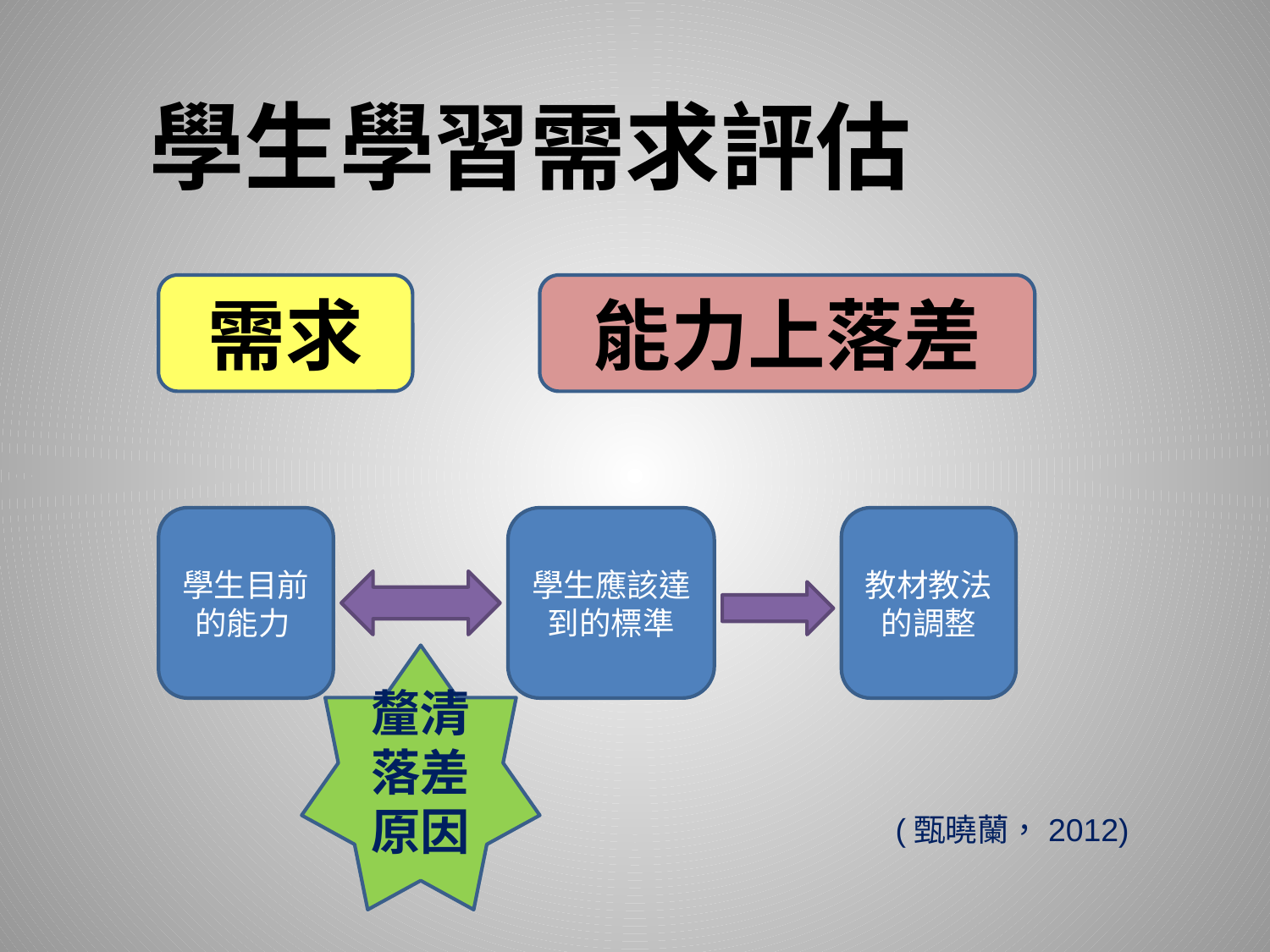

# 學生學習需求評估

                                          〓

需求
能力上落差
學生目前的能力
學生應該達到的標準
教材教法的調整

釐清落差原因
(甄曉蘭，2012)